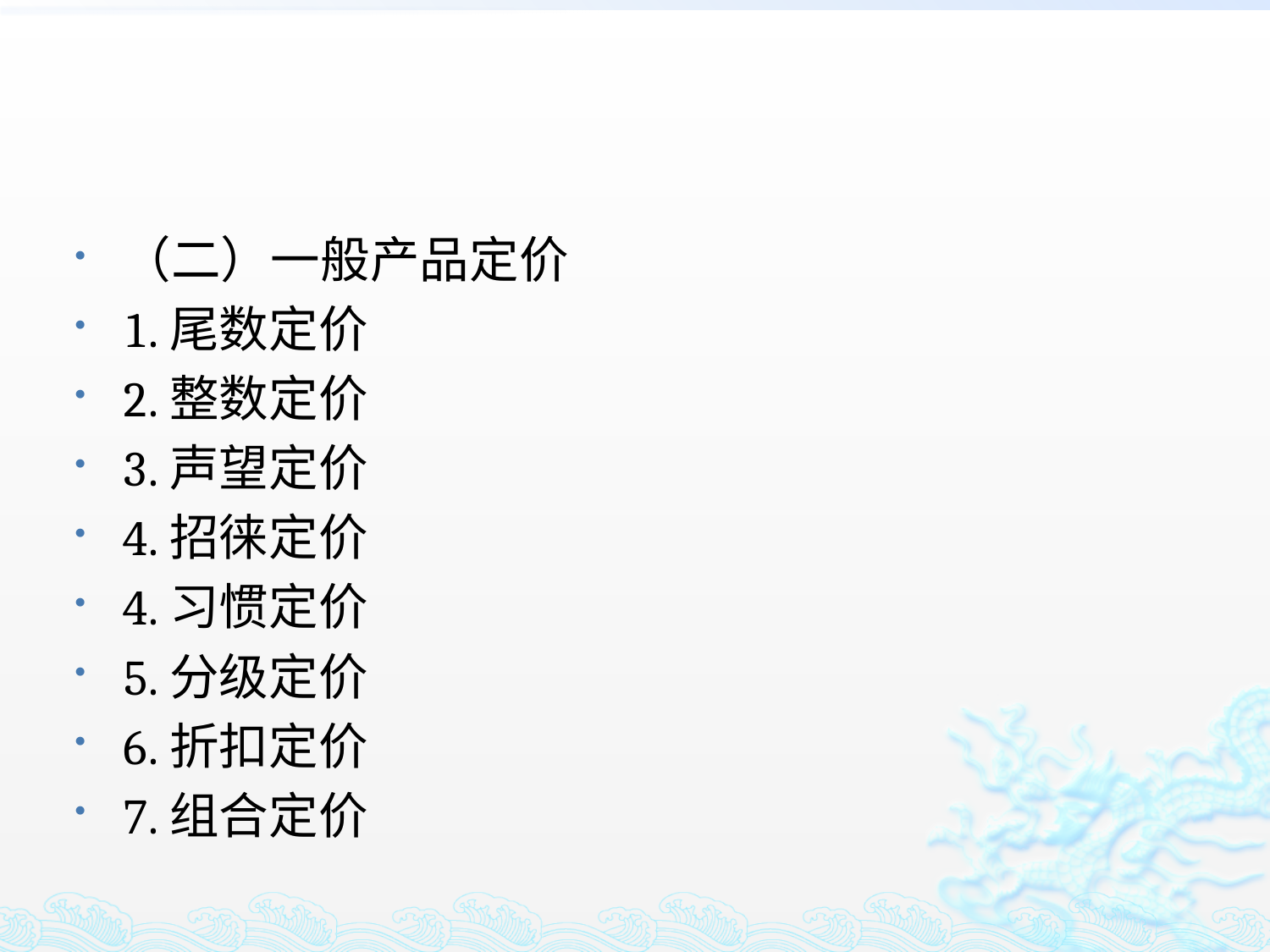

#
（二）一般产品定价
1.尾数定价
2.整数定价
3.声望定价
4.招徕定价
4.习惯定价
5.分级定价
6.折扣定价
7.组合定价